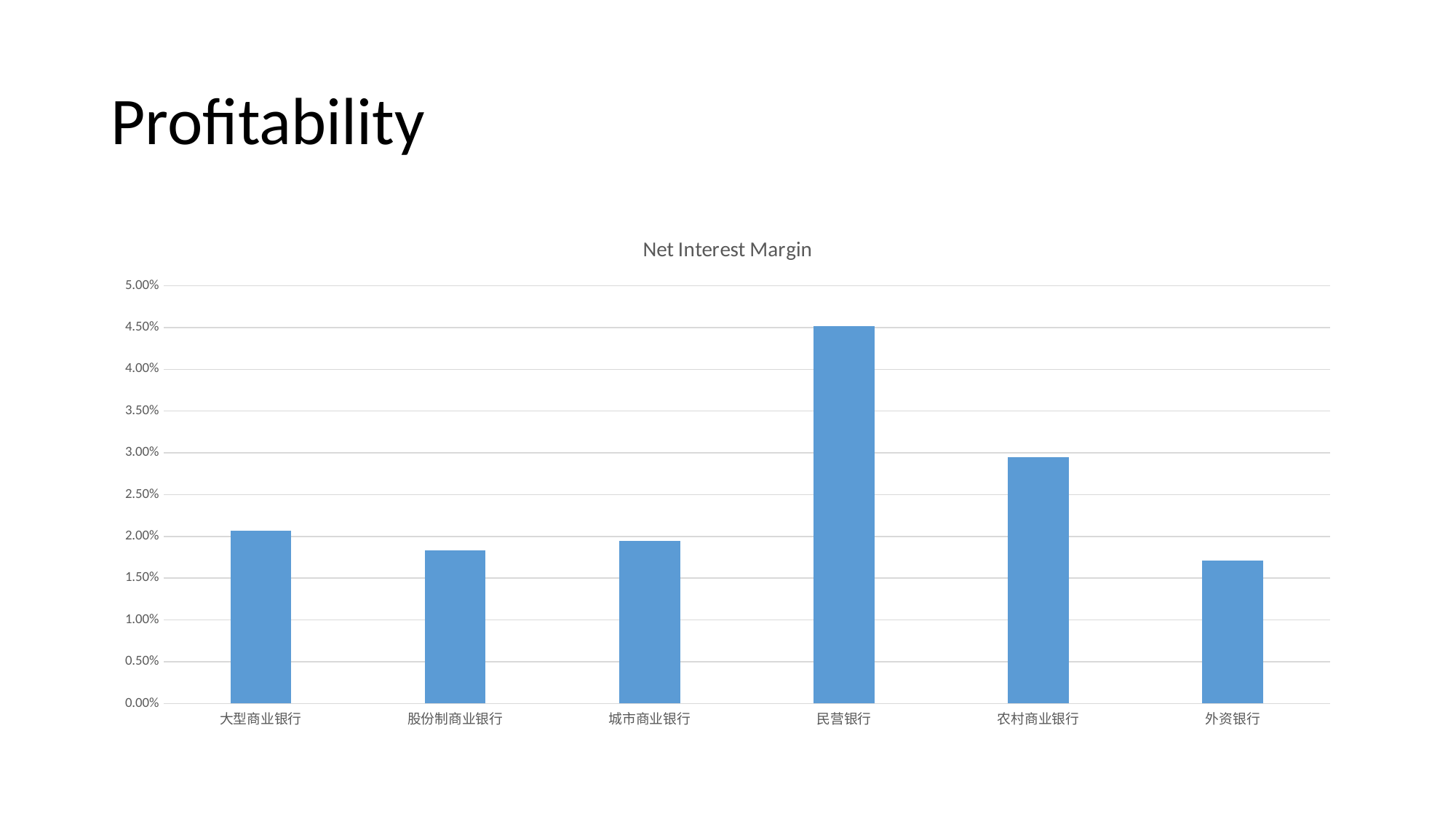

# Profitability

### Chart: Net Interest Margin

| Category |  |
|---|---|
| 大型商业银行 | 0.0207 |
| 股份制商业银行 | 0.0183 |
| 城市商业银行 | 0.0195 |
| 民营银行 | 0.0452 |
| 农村商业银行 | 0.0295 |
| 外资银行 | 0.0171 |